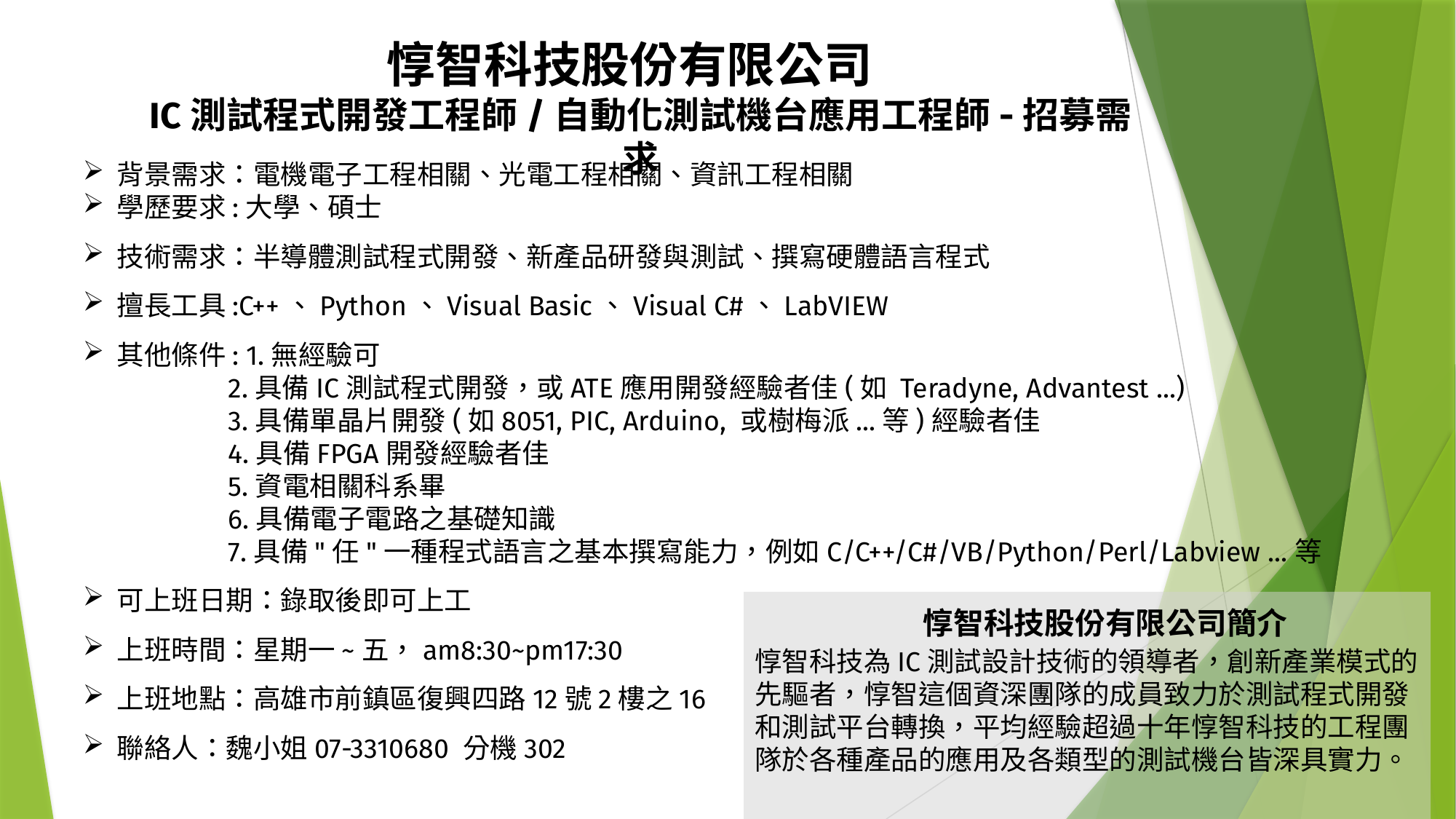

惇智科技股份有限公司
IC測試程式開發工程師/自動化測試機台應用工程師-招募需求
背景需求：電機電子工程相關、光電工程相關、資訊工程相關
學歷要求:大學、碩士
技術需求：半導體測試程式開發、新產品研發與測試、撰寫硬體語言程式
擅長工具:C++、Python、Visual Basic、Visual C#、LabVIEW
其他條件: 1.無經驗可
                    2.具備IC測試程式開發，或ATE應用開發經驗者佳(如 Teradyne, Advantest ...)
                    3.具備單晶片開發(如8051, PIC, Arduino, 或樹梅派...等)經驗者佳
                    4.具備FPGA開發經驗者佳
                    5.資電相關科系畢
                    6.具備電子電路之基礎知識
                    7.具備"任"一種程式語言之基本撰寫能力，例如C/C++/C#/VB/Python/Perl/Labview ...等
可上班日期：錄取後即可上工
上班時間：星期一~五，am8:30~pm17:30
上班地點：高雄市前鎮區復興四路12號2樓之16
聯絡人：魏小姐07-3310680 分機302

惇智科技為IC測試設計技術的領導者，創新產業模式的先驅者，惇智這個資深團隊的成員致力於測試程式開發和測試平台轉換，平均經驗超過十年惇智科技的工程團隊於各種產品的應用及各類型的測試機台皆深具實力。
惇智科技股份有限公司簡介